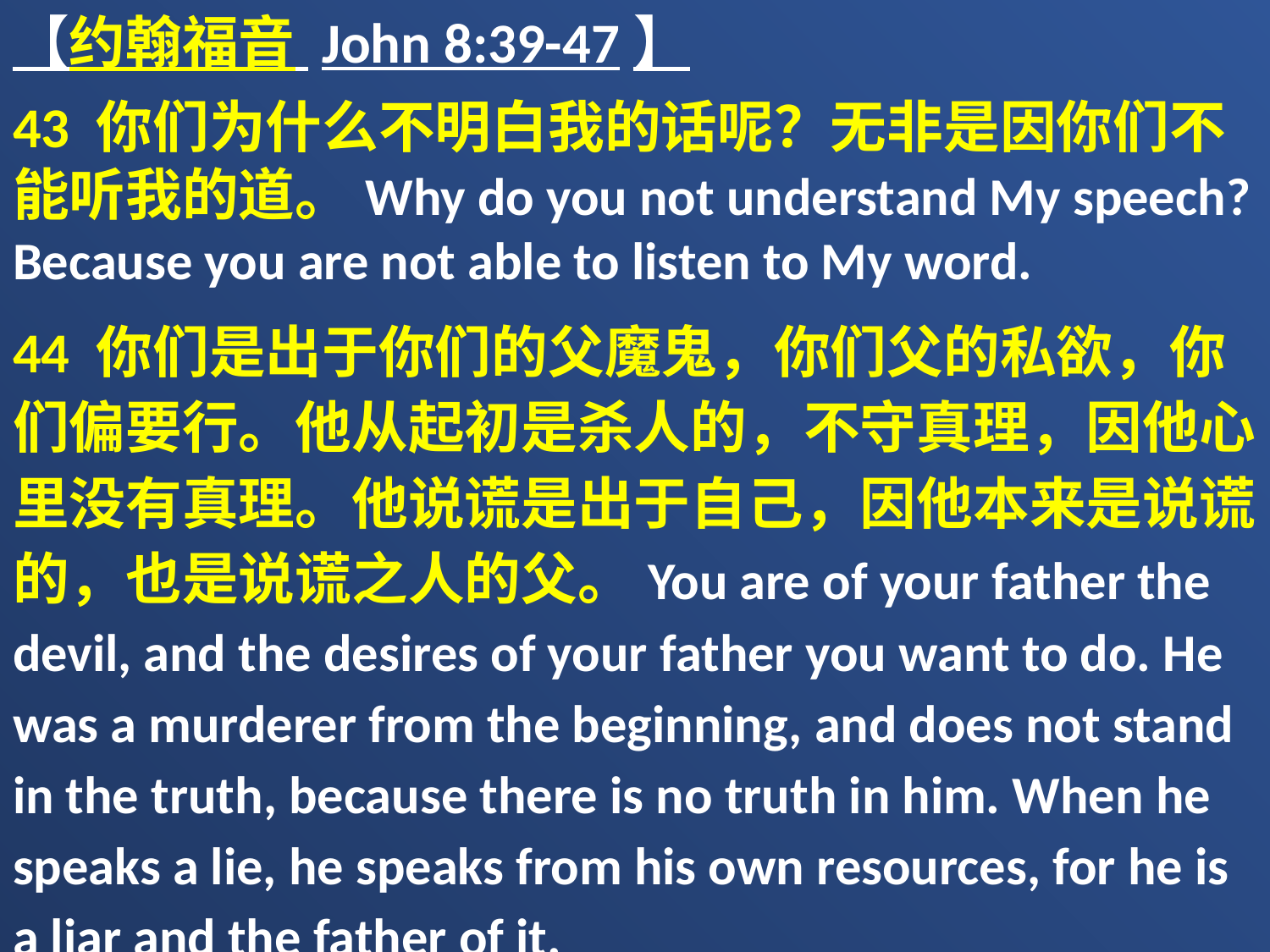

【约翰福音 John 8:39-47】
43 你们为什么不明白我的话呢？无非是因你们不能听我的道。Why do you not understand My speech? Because you are not able to listen to My word.
44 你们是出于你们的父魔鬼，你们父的私欲，你们偏要行。他从起初是杀人的，不守真理，因他心里没有真理。他说谎是出于自己，因他本来是说谎的，也是说谎之人的父。You are of your father the devil, and the desires of your father you want to do. He was a murderer from the beginning, and does not stand in the truth, because there is no truth in him. When he speaks a lie, he speaks from his own resources, for he is a liar and the father of it.